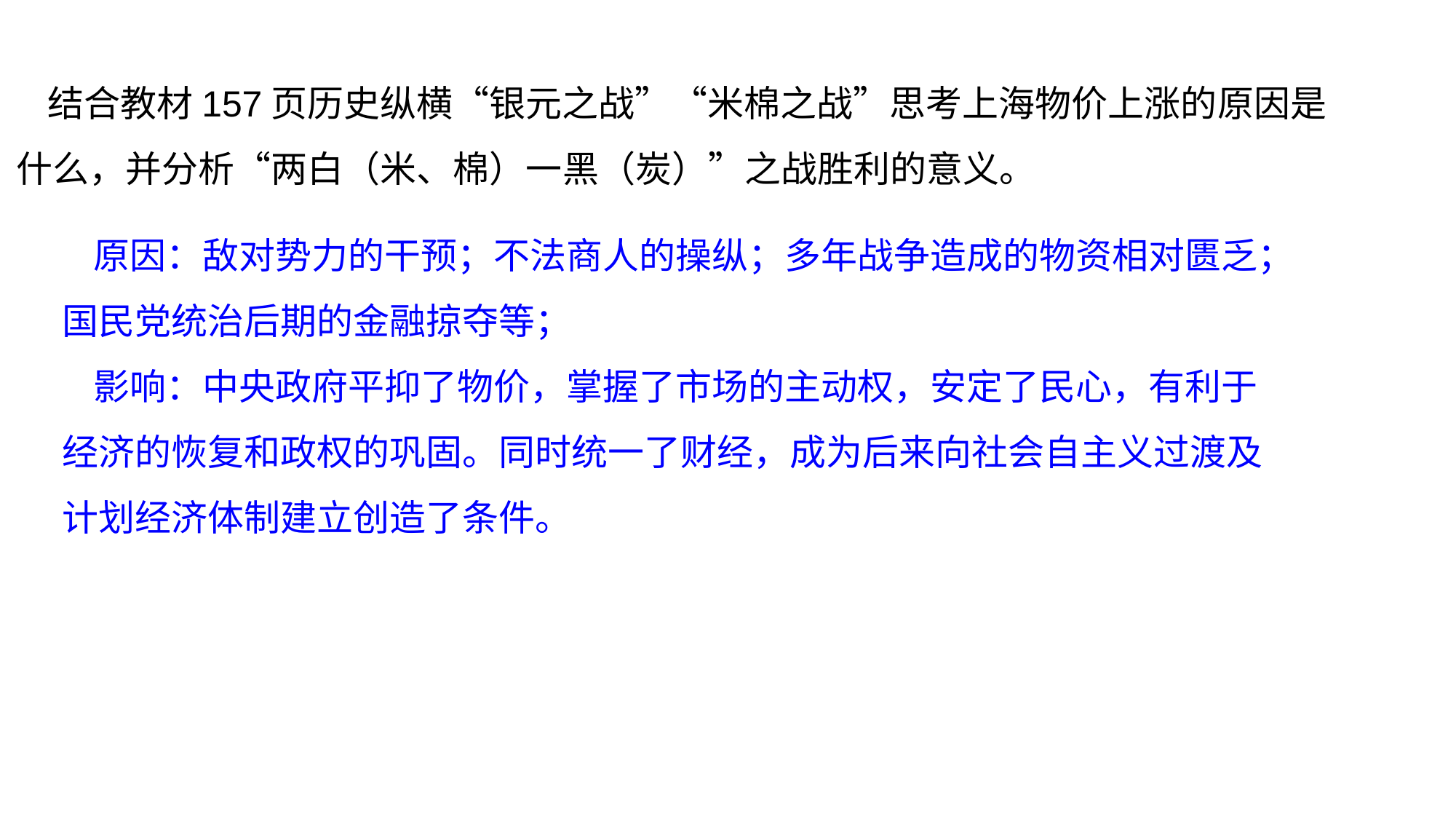

结合教材157页历史纵横“银元之战”“米棉之战”思考上海物价上涨的原因是什么，并分析“两白（米、棉）一黑（炭）”之战胜利的意义。
原因：敌对势力的干预；不法商人的操纵；多年战争造成的物资相对匮乏；国民党统治后期的金融掠夺等；
影响：中央政府平抑了物价，掌握了市场的主动权，安定了民心，有利于经济的恢复和政权的巩固。同时统一了财经，成为后来向社会自主义过渡及计划经济体制建立创造了条件。